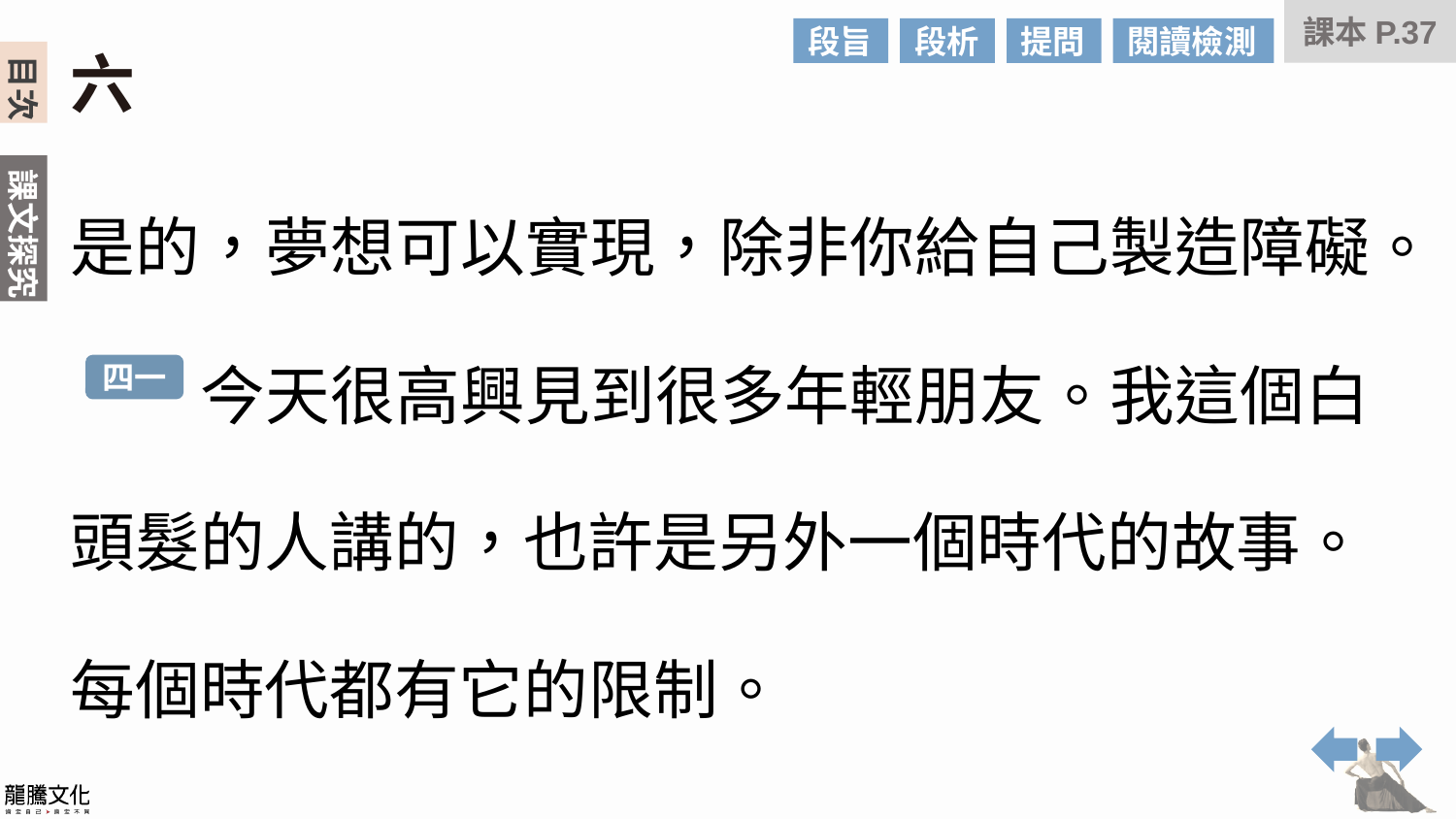

課本P.37
段旨
段析
提問
閱讀檢測
六
是的，夢想可以實現，除非你給自己製造障礙。
　　今天很高興見到很多年輕朋友。我這個白頭髮的人講的，也許是另外一個時代的故事。
每個時代都有它的限制。
四一